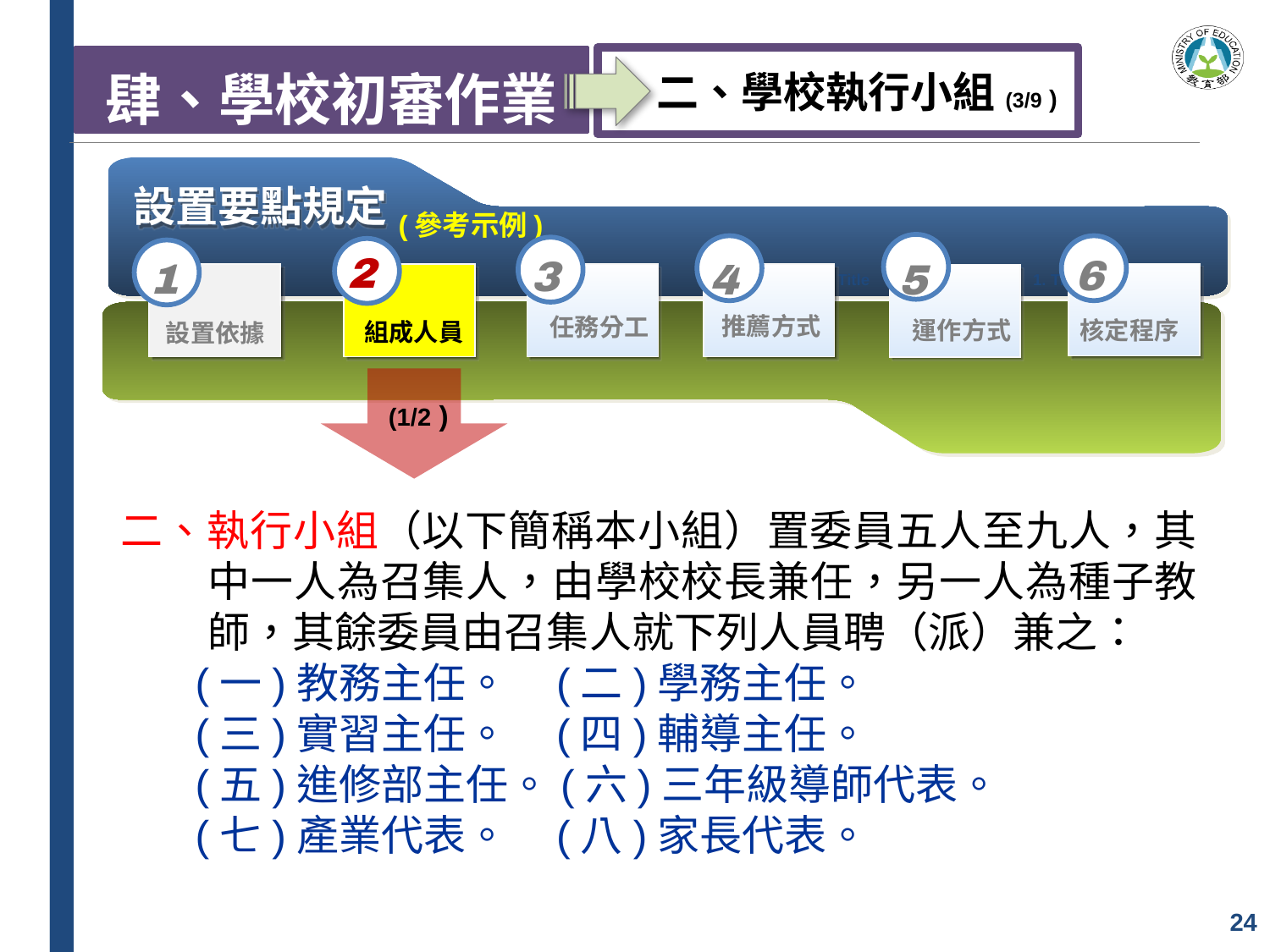

肆、學校初審作業
二、學校執行小組(3/9 ))

設置要點規定

(參考示例)

2

6
3
1
4
5
2. Title
3. Title
1. Title
1. Title
1. Title

設置依據

推薦方式
任務分工

運作方式
核定程序
組成人員

(1/2 )
二、執行小組（以下簡稱本小組）置委員五人至九人，其中一人為召集人，由學校校長兼任，另一人為種子教師，其餘委員由召集人就下列人員聘（派）兼之：
(一)教務主任。    (二)學務主任。
(三)實習主任。    (四)輔導主任。
(五)進修部主任。(六)三年級導師代表。
(七)產業代表。    (八)家長代表。
24
24